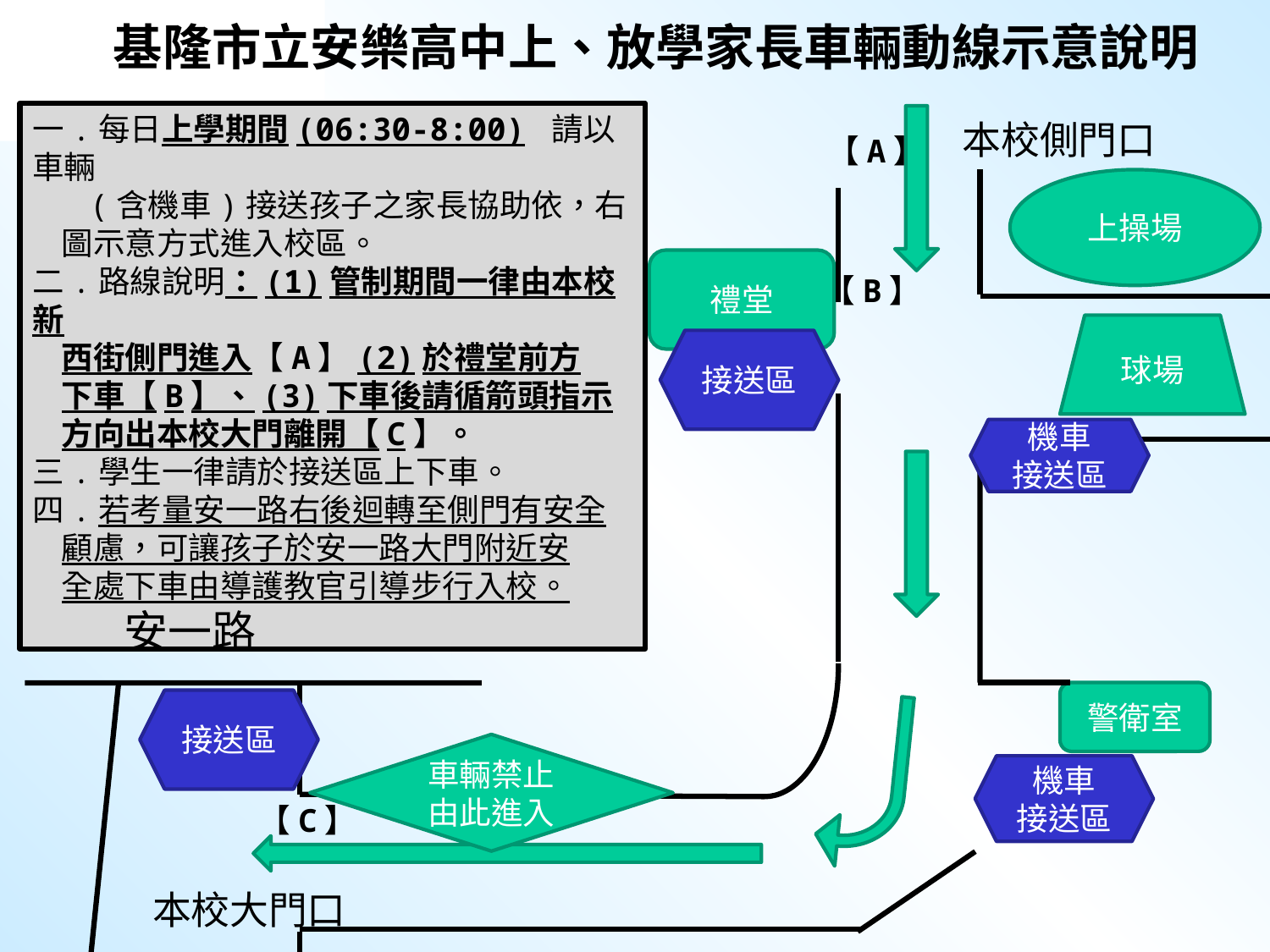

基隆市立安樂高中上、放學家長車輛動線示意說明
一.每日上學期間(06:30-8:00) 請以車輛
   (含機車)接送孩子之家長協助依，右
   圖示意方式進入校區。
二.路線說明：(1)管制期間一律由本校新
   西街側門進入【A】(2)於禮堂前方
   下車【B】、(3)下車後請循箭頭指示
   方向出本校大門離開【C】。
三.學生一律請於接送區上下車。
四.若考量安一路右後迴轉至側門有安全
   顧慮，可讓孩子於安一路大門附近安
   全處下車由導護教官引導步行入校。

本校側門口
【A】
上操場
禮堂
【B】
球場
接送區
機車
接送區

安一路
警衛室
接送區

車輛禁止由此進入
機車
接送區
【C】

本校大門口